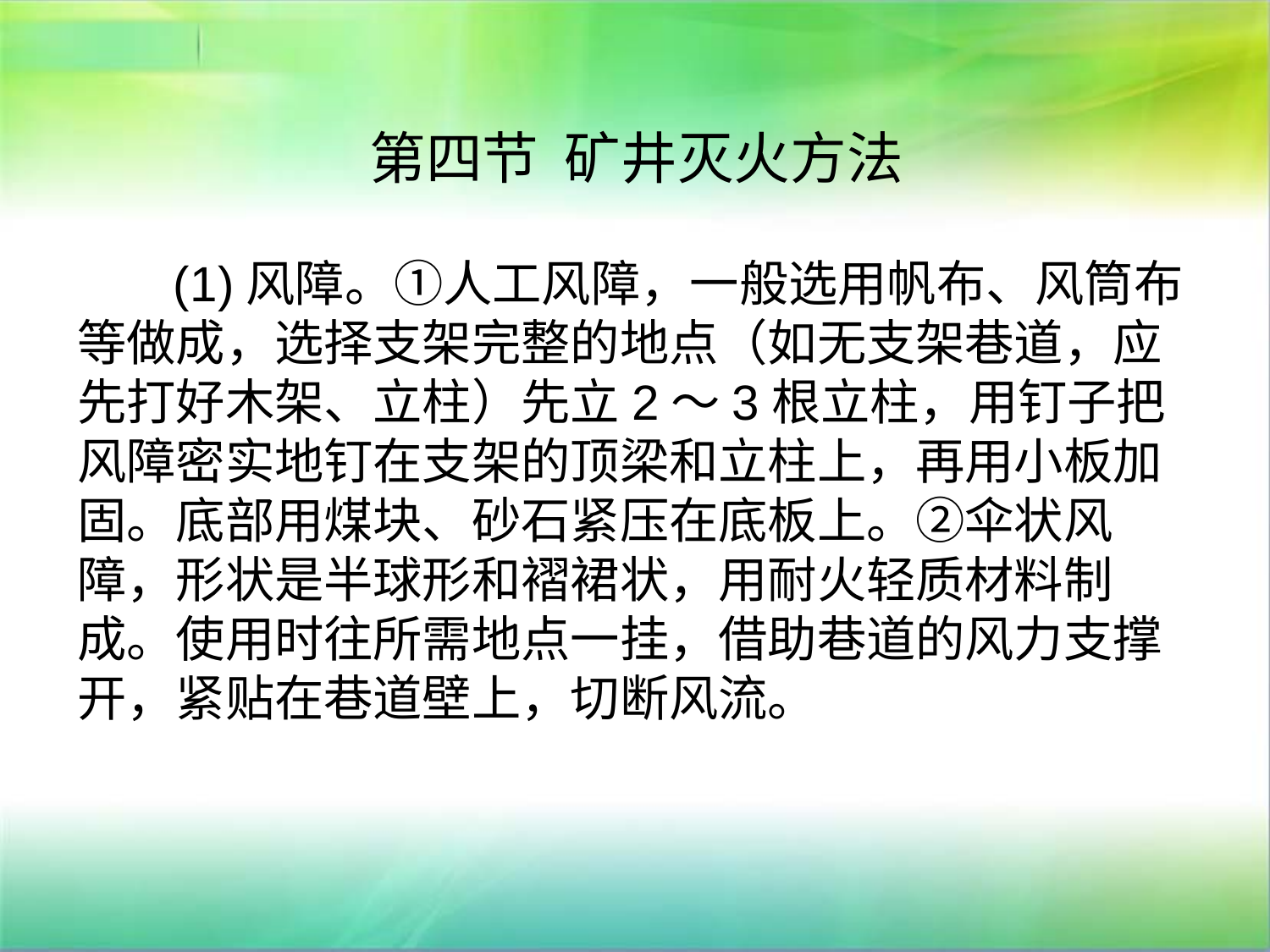

# 第四节  矿井灭火方法
       (1)风障。①人工风障，一般选用帆布、风筒布等做成，选择支架完整的地点（如无支架巷道，应先打好木架、立柱）先立2～3根立柱，用钉子把风障密实地钉在支架的顶梁和立柱上，再用小板加固。底部用煤块、砂石紧压在底板上。②伞状风障，形状是半球形和褶裙状，用耐火轻质材料制成。使用时往所需地点一挂，借助巷道的风力支撑开，紧贴在巷道壁上，切断风流。